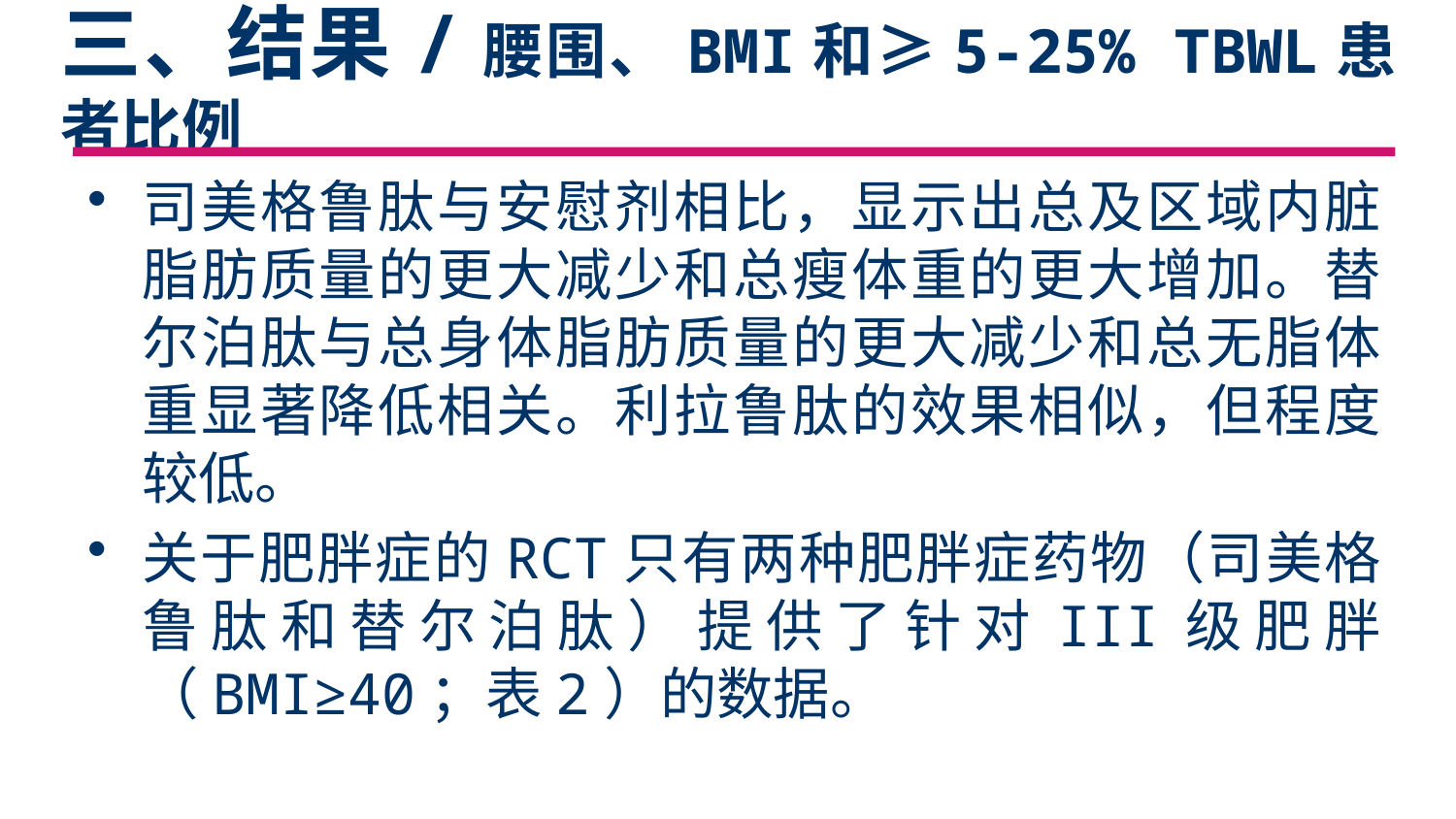

# 三、结果/腰围、BMI和≥5-25% TBWL患者比例

司美格鲁肽与安慰剂相比，显示出总及区域内脏脂肪质量的更大减少和总瘦体重的更大增加。替尔泊肽与总身体脂肪质量的更大减少和总无脂体重显著降低相关。利拉鲁肽的效果相似，但程度较低。
关于肥胖症的RCT只有两种肥胖症药物（司美格鲁肽和替尔泊肽）提供了针对III级肥胖（BMI≥40；表2）的数据。